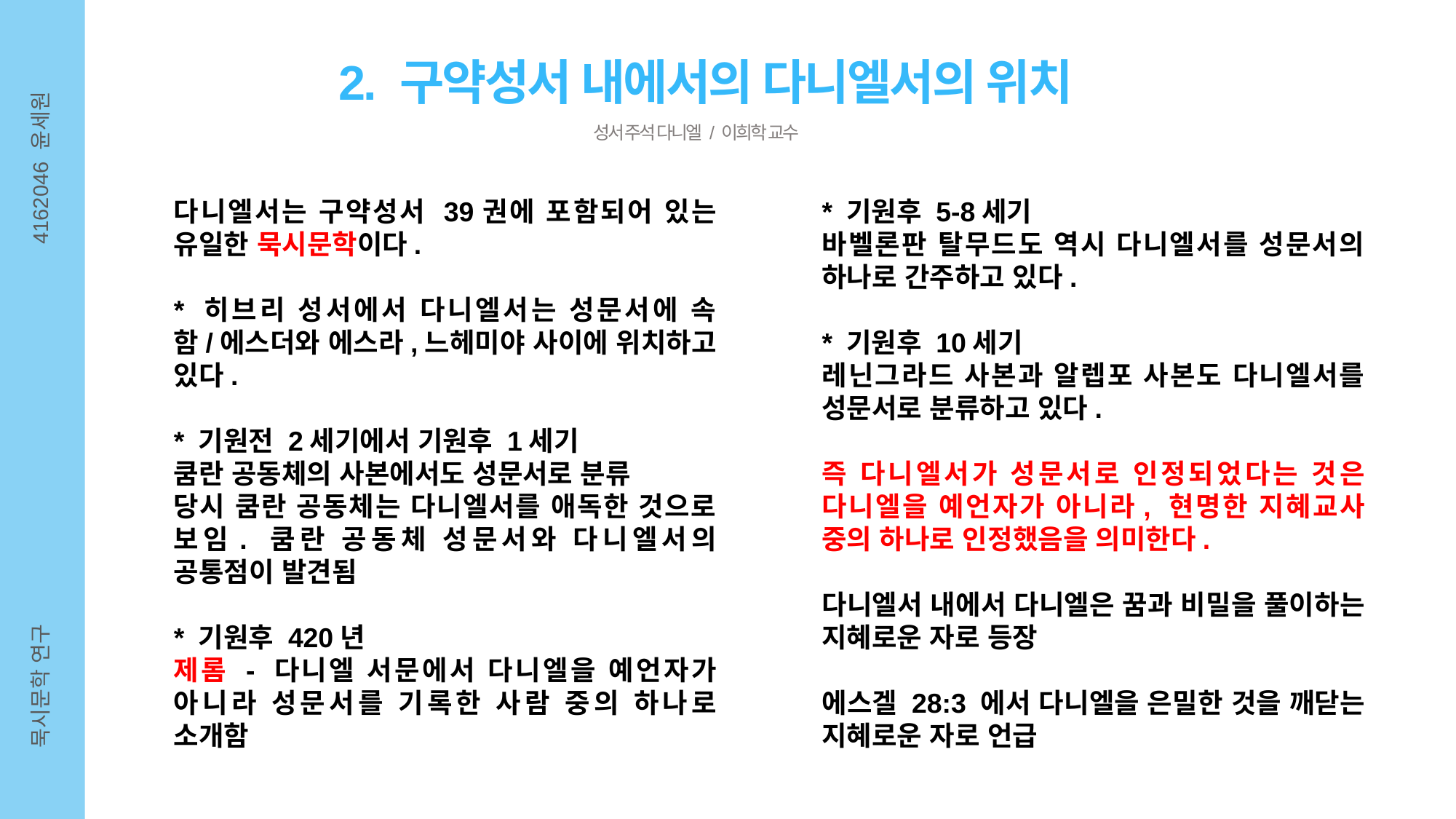

2. 구약성서 내에서의 다니엘서의 위치
성서 주석 다니엘 / 이희학 교수
4162046 윤세원
다니엘서는 구약성서 39권에 포함되어 있는 유일한 묵시문학이다.

* 히브리 성서에서 다니엘서는 성문서에 속함/에스더와 에스라,느헤미야 사이에 위치하고 있다.

* 기원전 2세기에서 기원후 1세기
쿰란 공동체의 사본에서도 성문서로 분류
당시 쿰란 공동체는 다니엘서를 애독한 것으로 보임. 쿰란 공동체 성문서와 다니엘서의 공통점이 발견됨

* 기원후 420년
제롬 - 다니엘 서문에서 다니엘을 예언자가 아니라 성문서를 기록한 사람 중의 하나로 소개함
* 기원후 5-8세기
바벨론판 탈무드도 역시 다니엘서를 성문서의 하나로 간주하고 있다.

* 기원후 10세기
레닌그라드 사본과 알렙포 사본도 다니엘서를 성문서로 분류하고 있다.

즉 다니엘서가 성문서로 인정되었다는 것은 다니엘을 예언자가 아니라, 현명한 지혜교사 중의 하나로 인정했음을 의미한다.

다니엘서 내에서 다니엘은 꿈과 비밀을 풀이하는 지혜로운 자로 등장

에스겔 28:3 에서 다니엘을 은밀한 것을 깨닫는 지혜로운 자로 언급

묵시문학 연구